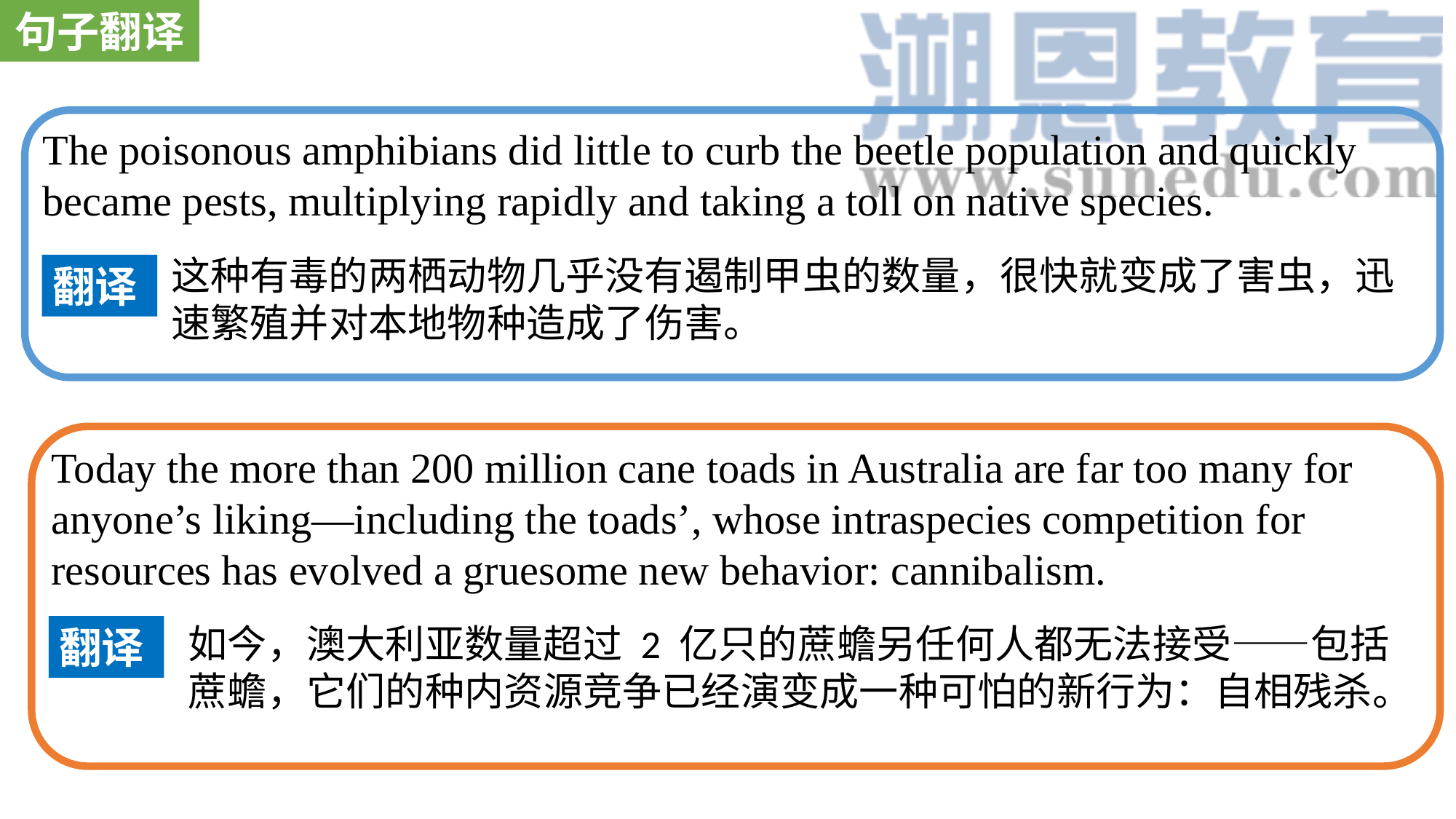

句子翻译

The poisonous amphibians did little to curb the beetle population and quickly became pests, multiplying rapidly and taking a toll on native species.
这种有毒的两栖动物几乎没有遏制甲虫的数量，很快就变成了害虫，迅速繁殖并对本地物种造成了伤害。
翻译

Today the more than 200 million cane toads in Australia are far too many for anyone’s liking—including the toads’, whose intraspecies competition for resources has evolved a gruesome new behavior: cannibalism.
如今，澳大利亚数量超过 2 亿只的蔗蟾另任何人都无法接受——包括
蔗蟾，它们的种内资源竞争已经演变成一种可怕的新行为：自相残杀。
翻译